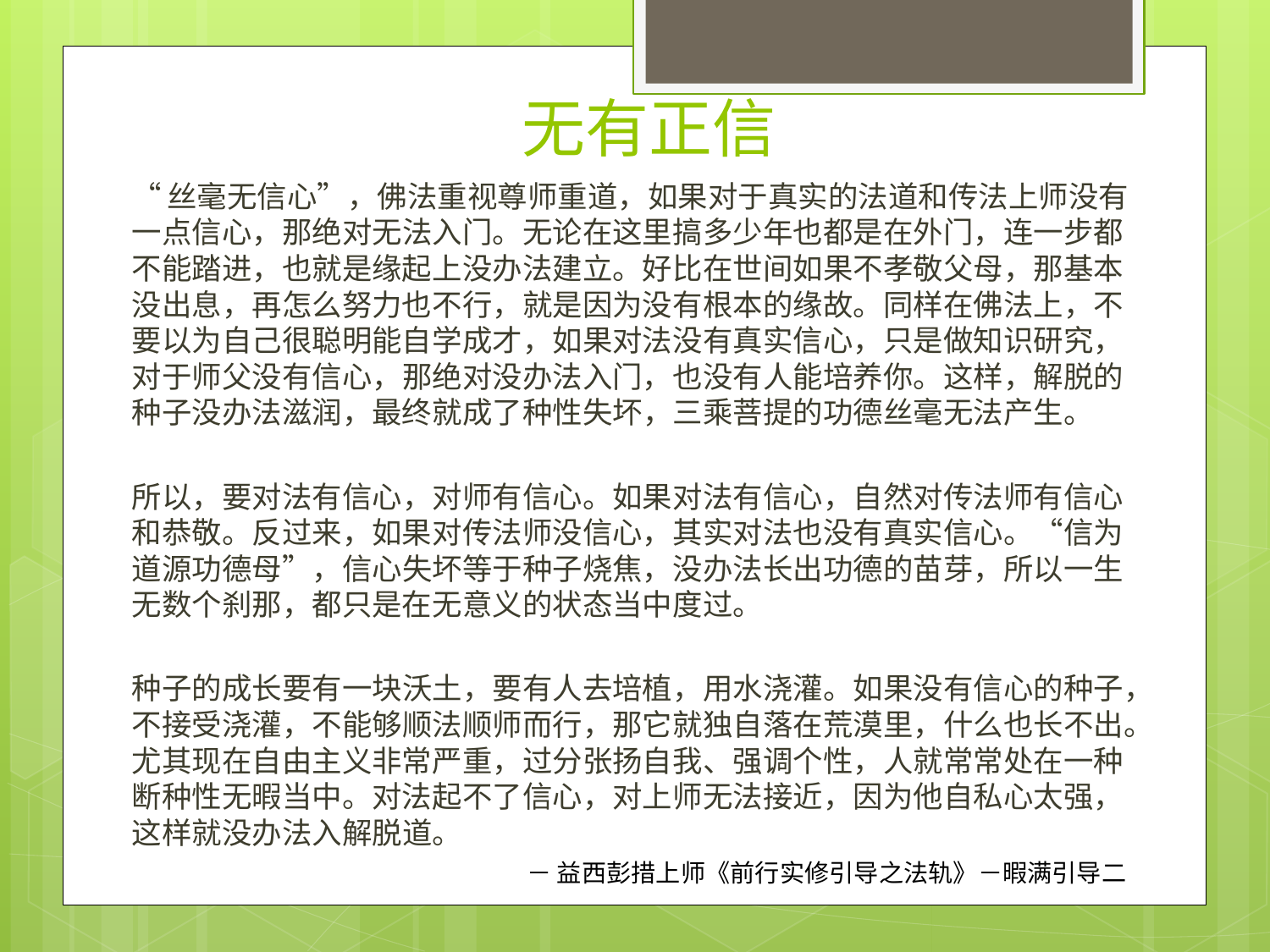

# 无有正信
“丝毫无信心”，佛法重视尊师重道，如果对于真实的法道和传法上师没有一点信心，那绝对无法入门。无论在这里搞多少年也都是在外门，连一步都不能踏进，也就是缘起上没办法建立。好比在世间如果不孝敬父母，那基本没出息，再怎么努力也不行，就是因为没有根本的缘故。同样在佛法上，不要以为自己很聪明能自学成才，如果对法没有真实信心，只是做知识研究，对于师父没有信心，那绝对没办法入门，也没有人能培养你。这样，解脱的种子没办法滋润，最终就成了种性失坏，三乘菩提的功德丝毫无法产生。

所以，要对法有信心，对师有信心。如果对法有信心，自然对传法师有信心和恭敬。反过来，如果对传法师没信心，其实对法也没有真实信心。“信为道源功德母”，信心失坏等于种子烧焦，没办法长出功德的苗芽，所以一生无数个刹那，都只是在无意义的状态当中度过。

种子的成长要有一块沃土，要有人去培植，用水浇灌。如果没有信心的种子，不接受浇灌，不能够顺法顺师而行，那它就独自落在荒漠里，什么也长不出。尤其现在自由主义非常严重，过分张扬自我、强调个性，人就常常处在一种断种性无暇当中。对法起不了信心，对上师无法接近，因为他自私心太强，这样就没办法入解脱道。

－ 益西彭措上师《前行实修引导之法轨》－暇满引导二